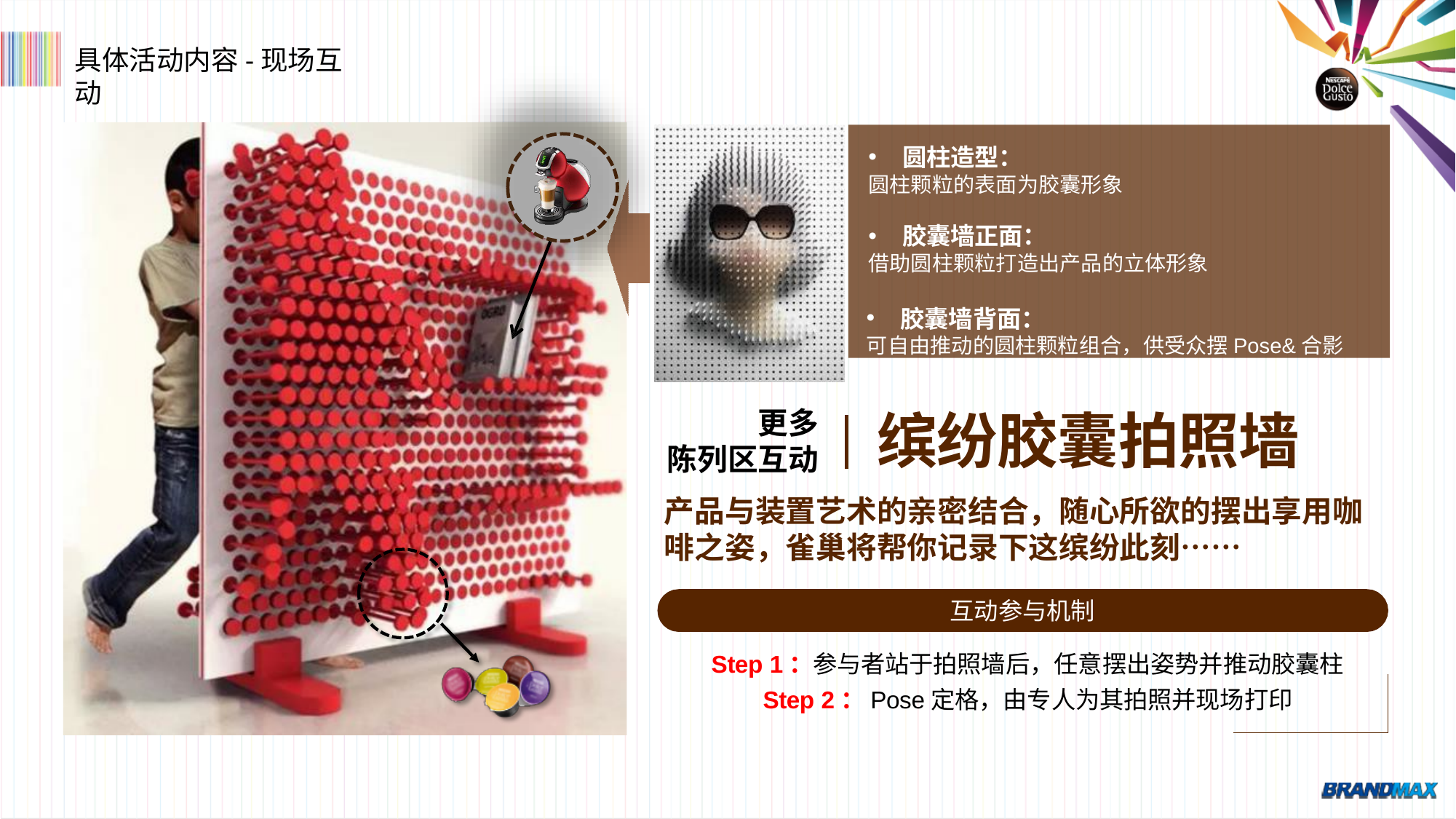

具体活动内容-现场互动

圆柱造型：
圆柱颗粒的表面为胶囊形象
胶囊墙正面：
借助圆柱颗粒打造出产品的立体形象

胶囊墙背面：
可自由推动的圆柱颗粒组合，供受众摆Pose&合影

缤纷胶囊拍照墙
更多 陈列区互动

产品与装置艺术的亲密结合，随心所欲的摆出享用咖 啡之姿，雀巢将帮你记录下这缤纷此刻……
互动参与机制
Step 1：参与者站于拍照墙后，任意摆出姿势并推动胶囊柱
Step 2：Pose定格，由专人为其拍照并现场打印